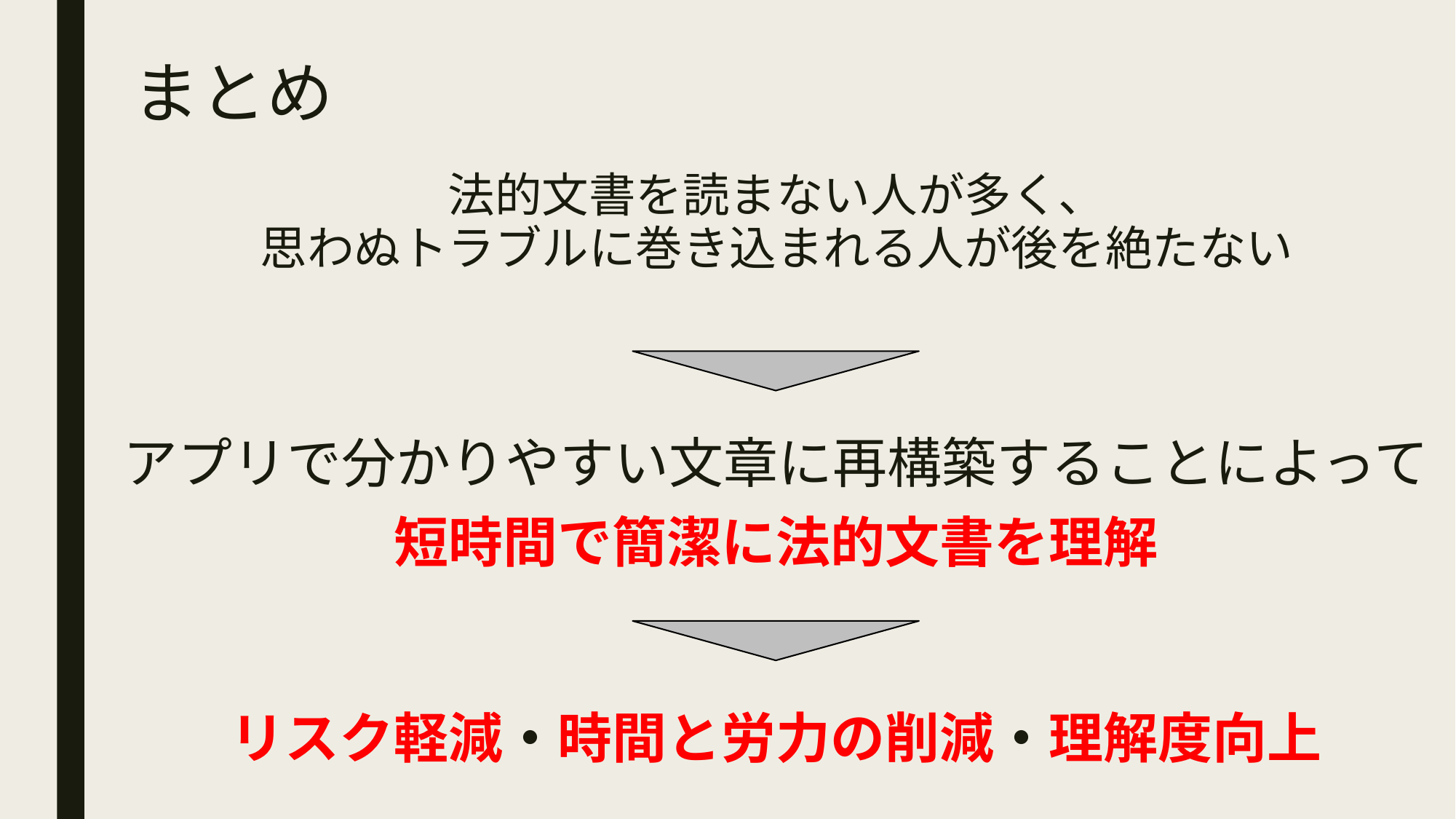

# まとめ
法的文書を読まない人が多く、
思わぬトラブルに巻き込まれる人が後を絶たない

アプリで分かりやすい文章に再構築することによって
短時間で簡潔に法的文書を理解

リスク軽減・時間と労力の削減・理解度向上